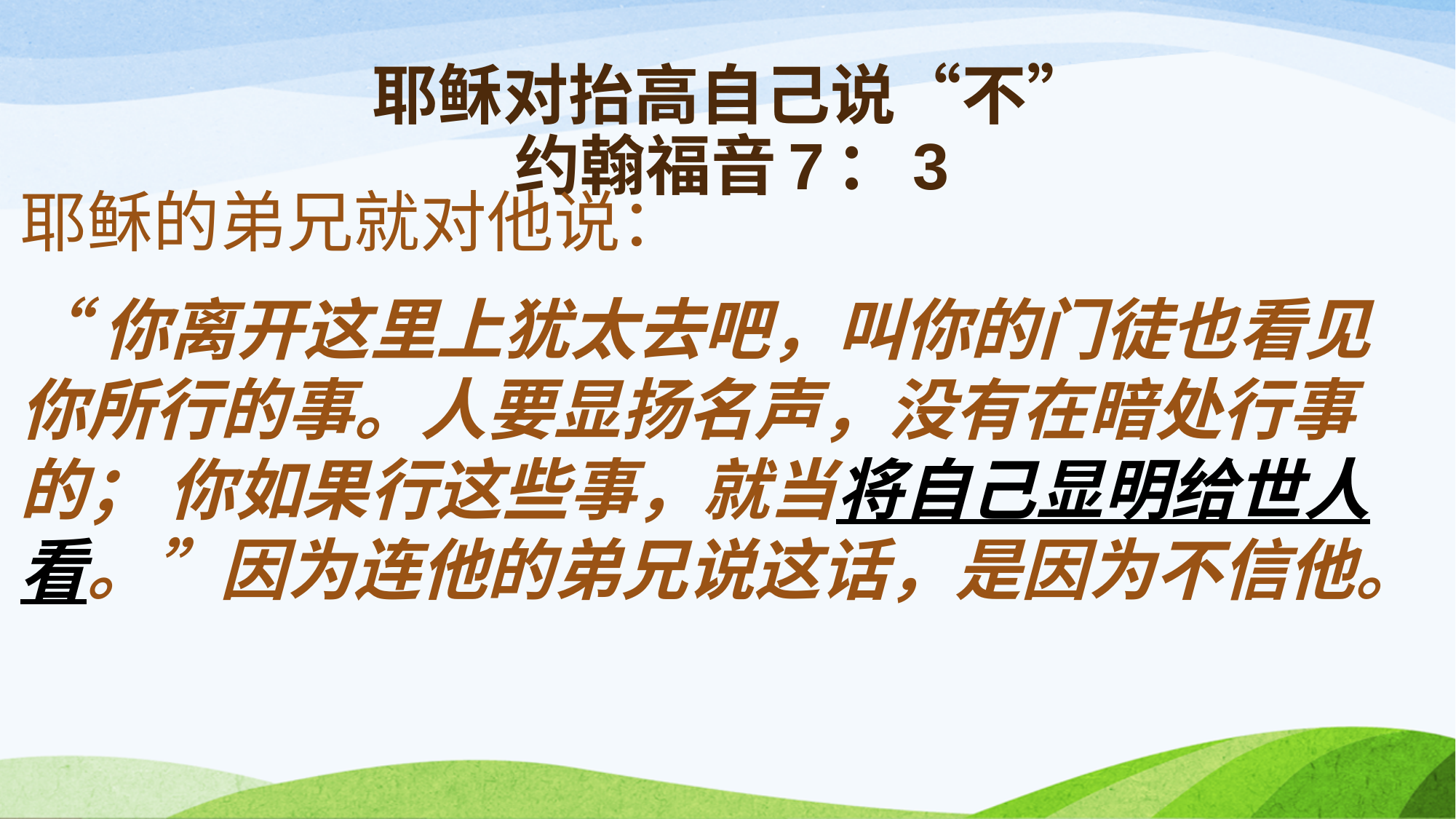

# 耶稣对抬高自己说“不” 约翰福音7：3
耶稣的弟兄就对他说：
“你离开这里上犹太去吧，叫你的门徒也看见你所行的事。人要显扬名声，没有在暗处行事的； 你如果行这些事，就当将自己显明给世人看。”因为连他的弟兄说这话，是因为不信他。